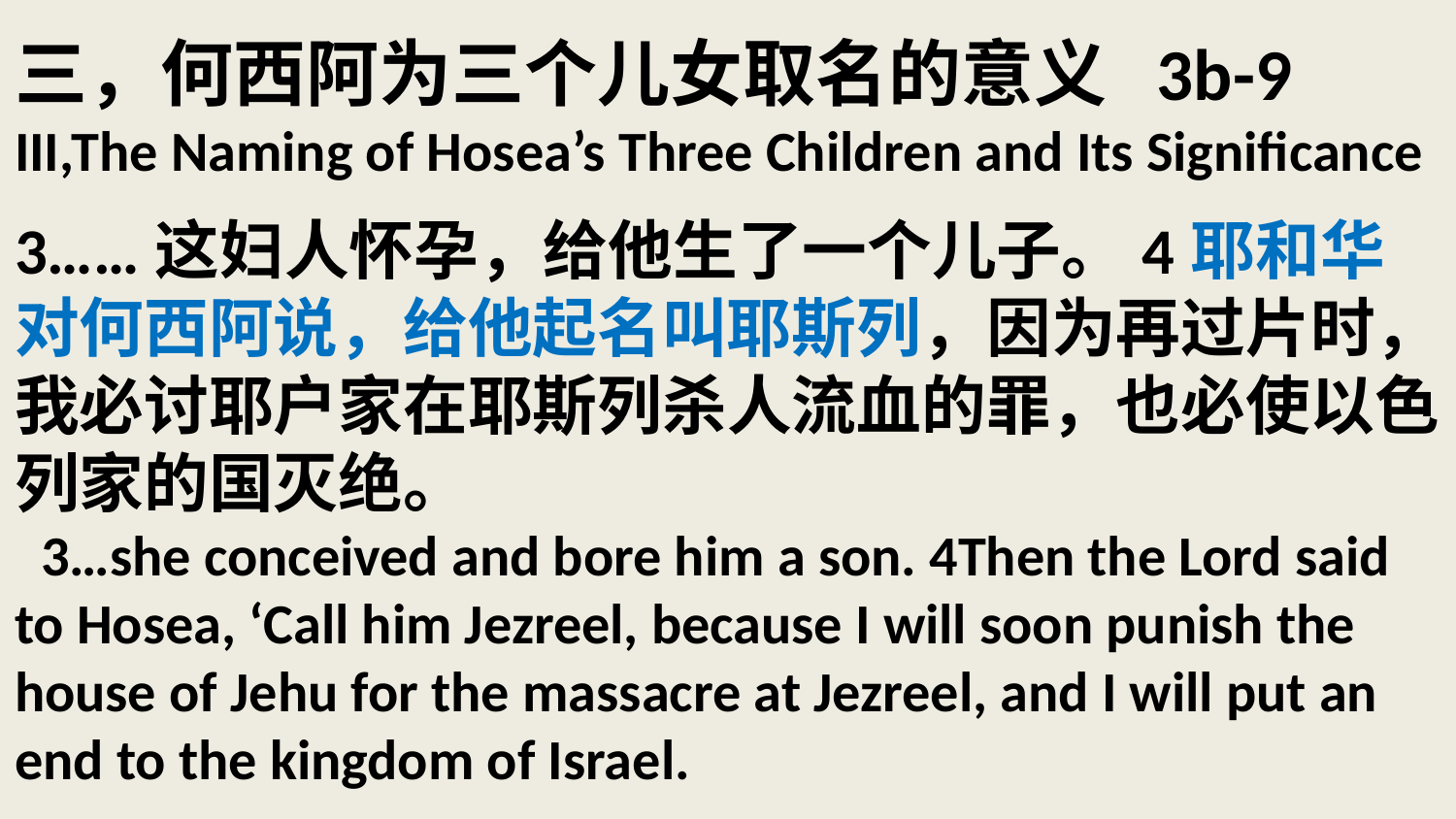

# 三，何西阿为三个儿女取名的意义  3b-9 III,The Naming of Hosea’s Three Children and Its Significance 3……这妇人怀孕，给他生了一个儿子。4耶和华对何西阿说，给他起名叫耶斯列，因为再过片时，我必讨耶户家在耶斯列杀人流血的罪，也必使以色列家的国灭绝。 3…she conceived and bore him a son. 4Then the Lord said to Hosea, ‘Call him Jezreel, because I will soon punish the house of Jehu for the massacre at Jezreel, and I will put an end to the kingdom of Israel.